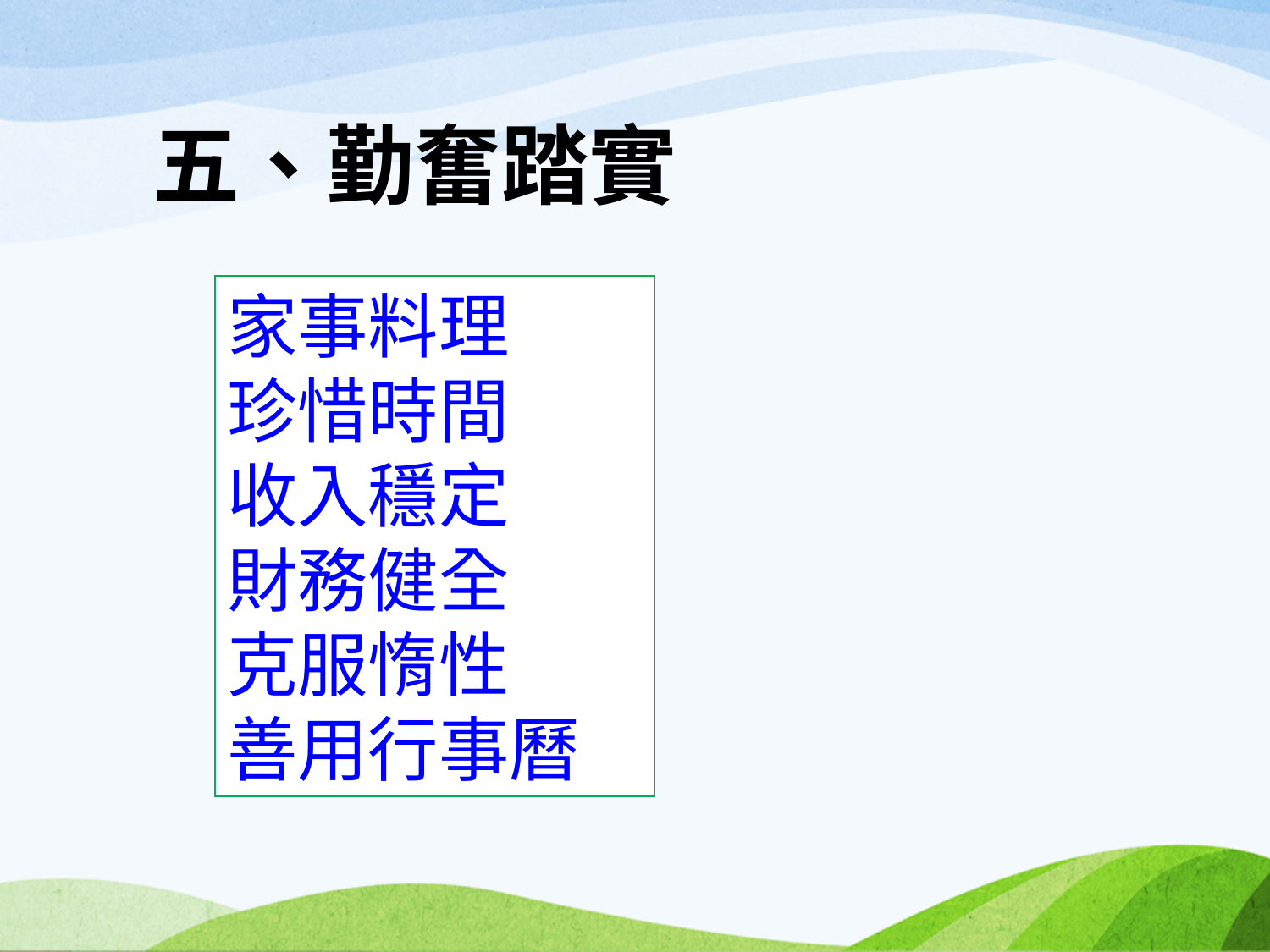

# 五、勤奮踏實
家事料理
珍惜時間
收入穩定
財務健全
克服惰性
善用行事曆